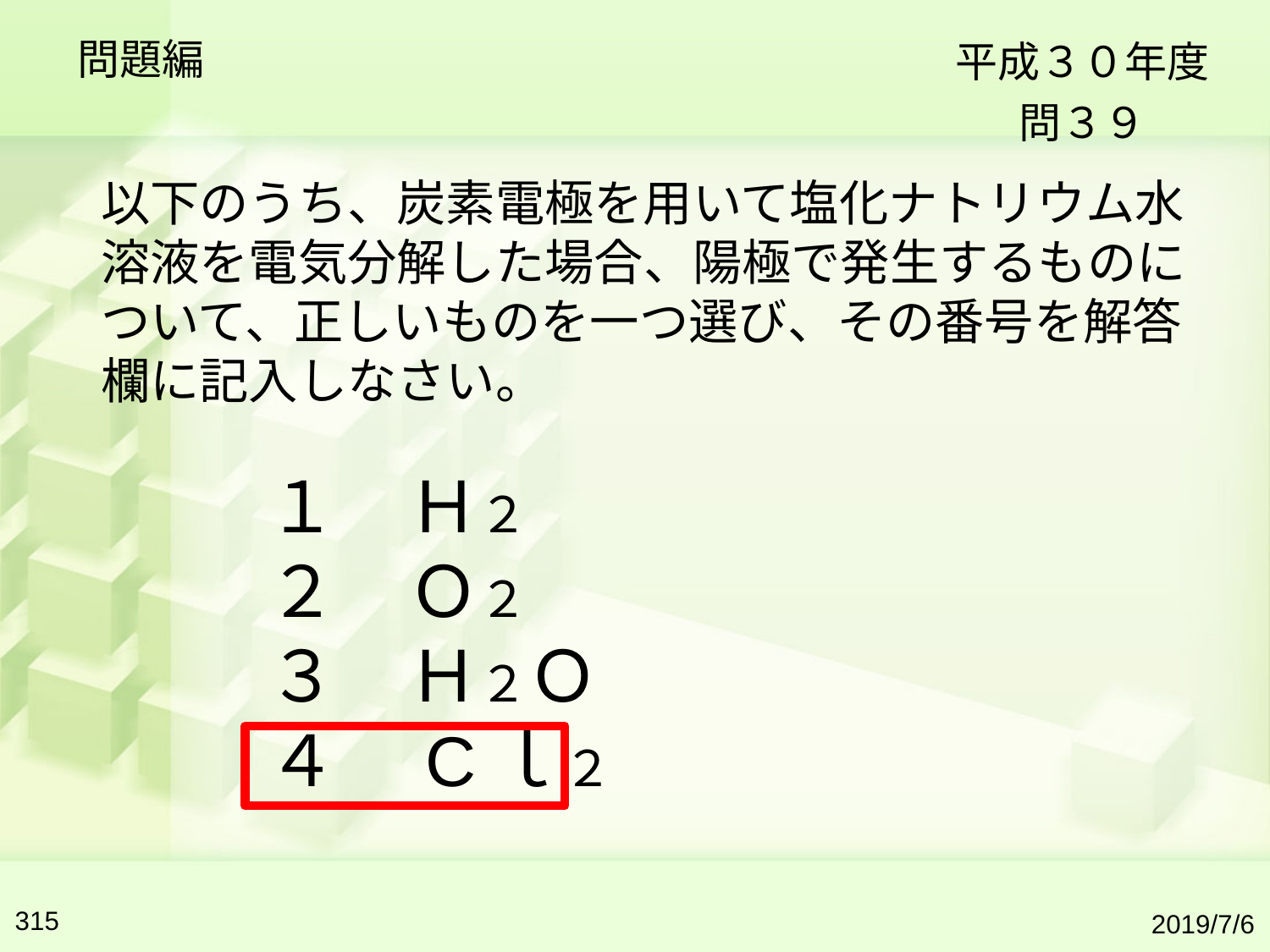

問題編
平成３０年度
問３９
以下のうち、炭素電極を用いて塩化ナトリウム水溶液を電気分解した場合、陽極で発生するものについて、正しいものを一つ選び、その番号を解答欄に記入しなさい。
１　Ｈ２
２　Ｏ２
３　Ｈ２Ｏ
４　Cｌ２

315
2019/7/6